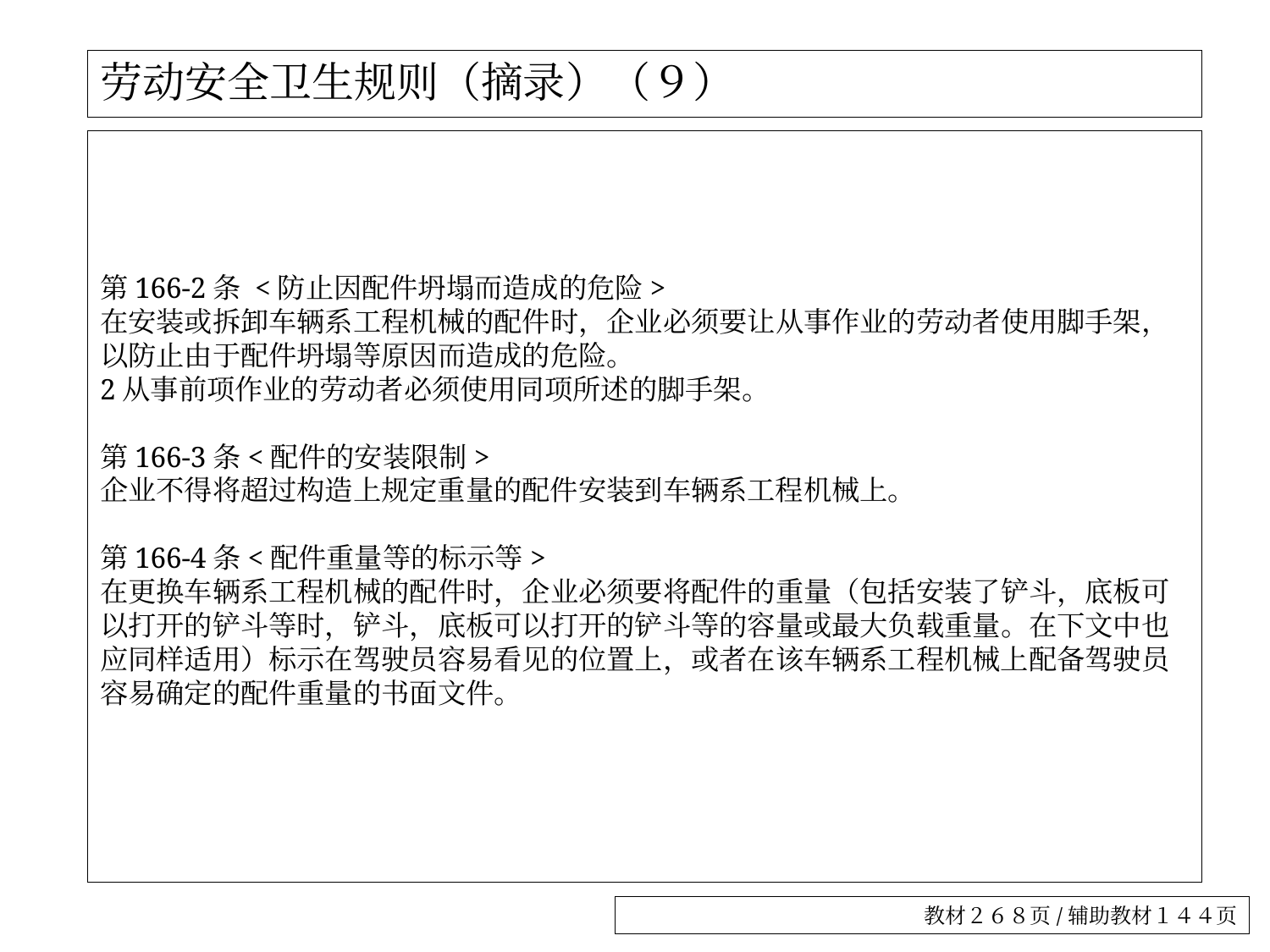

# 劳动安全卫生规则（摘录）（９）
第166-2条 <防止因配件坍塌而造成的危险>
在安装或拆卸车辆系工程机械的配件时，企业必须要让从事作业的劳动者使用脚手架，以防止由于配件坍塌等原因而造成的危险。
2从事前项作业的劳动者必须使用同项所述的脚手架。

第166-3条<配件的安装限制>
企业不得将超过构造上规定重量的配件安装到车辆系工程机械上。

第166-4条<配件重量等的标示等>
在更换车辆系工程机械的配件时，企业必须要将配件的重量（包括安装了铲斗，底板可以打开的铲斗等时，铲斗，底板可以打开的铲斗等的容量或最大负载重量。在下文中也应同样适用）标示在驾驶员容易看见的位置上，或者在该车辆系工程机械上配备驾驶员容易确定的配件重量的书面文件。

教材２６８页/辅助教材１４４页